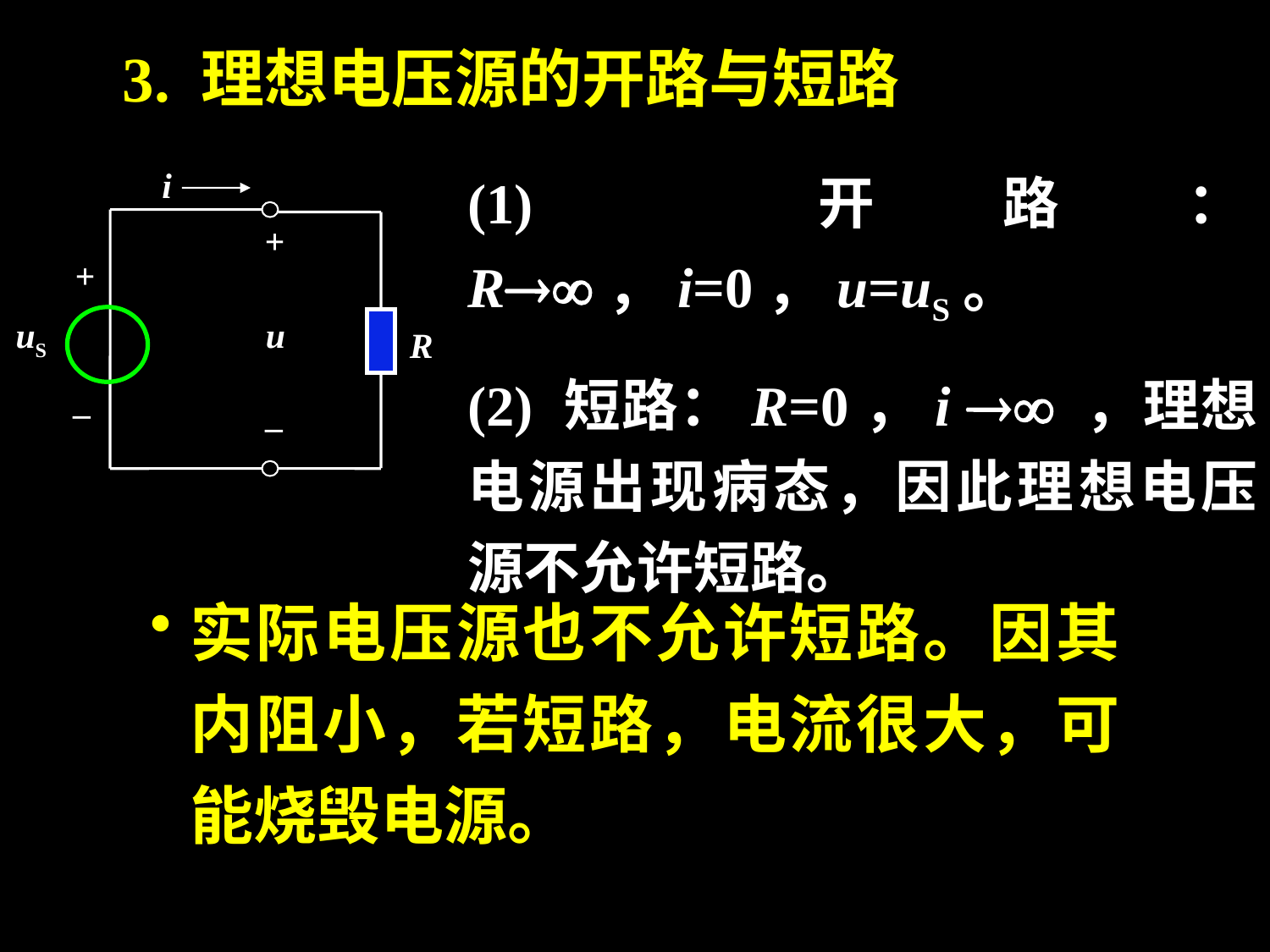

3. 理想电压源的开路与短路
(1) 开路：R→∞，i=0，u=uS。
(2) 短路：R=0，i →∞ ，理想电源出现病态，因此理想电压源不允许短路。

i

+
+

u
uS
_
_

R

实际电压源也不允许短路。因其内阻小，若短路，电流很大，可能烧毁电源。